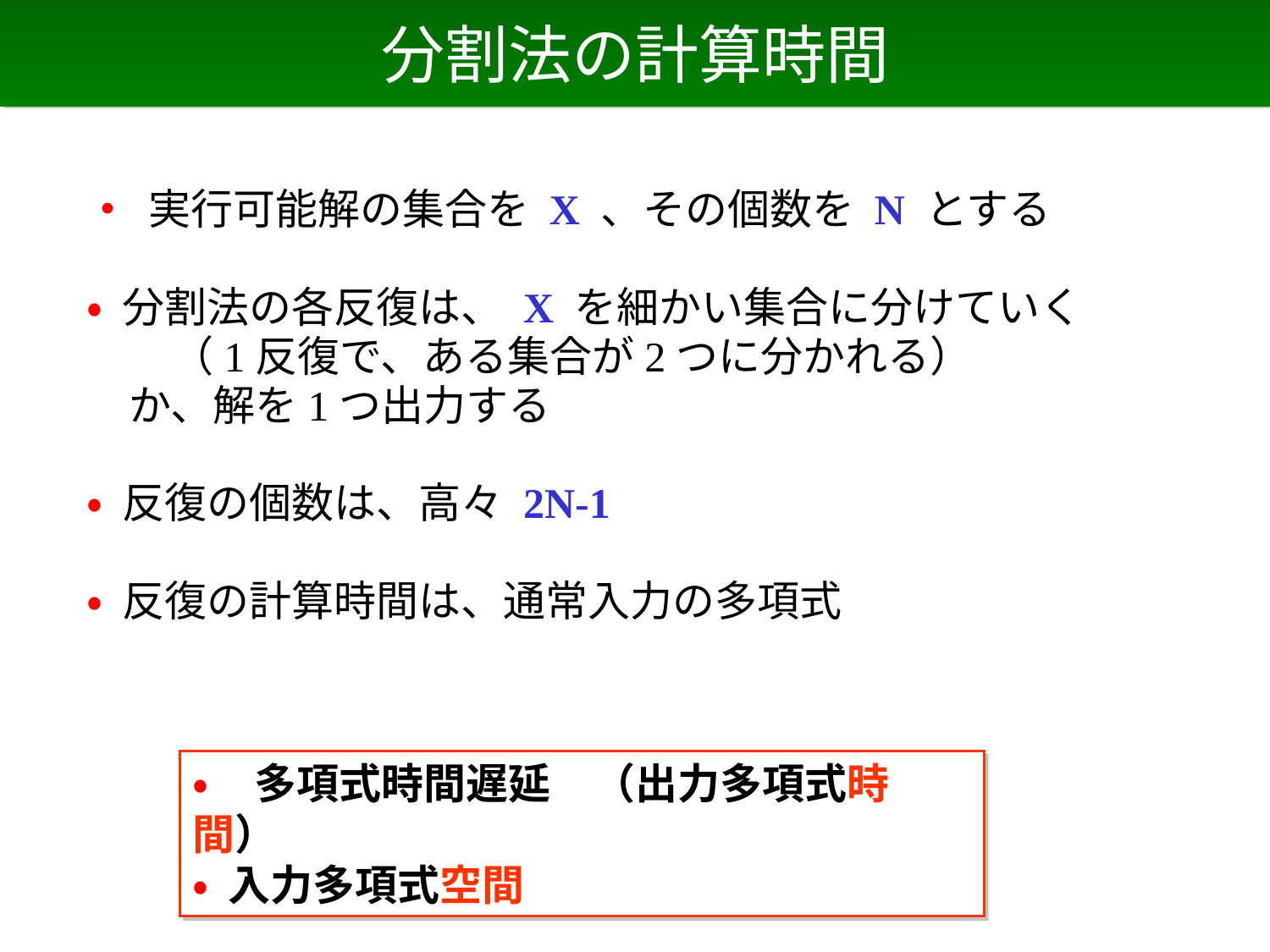

# 分割法の計算時間
• 実行可能解の集合を X 、その個数を N とする

• 分割法の各反復は、 X を細かい集合に分けていく
　　（1反復で、ある集合が2つに分かれる）
　か、解を1つ出力する

• 反復の個数は、高々 2N-1

• 反復の計算時間は、通常入力の多項式
• 多項式時間遅延　（出力多項式時間）
• 入力多項式空間